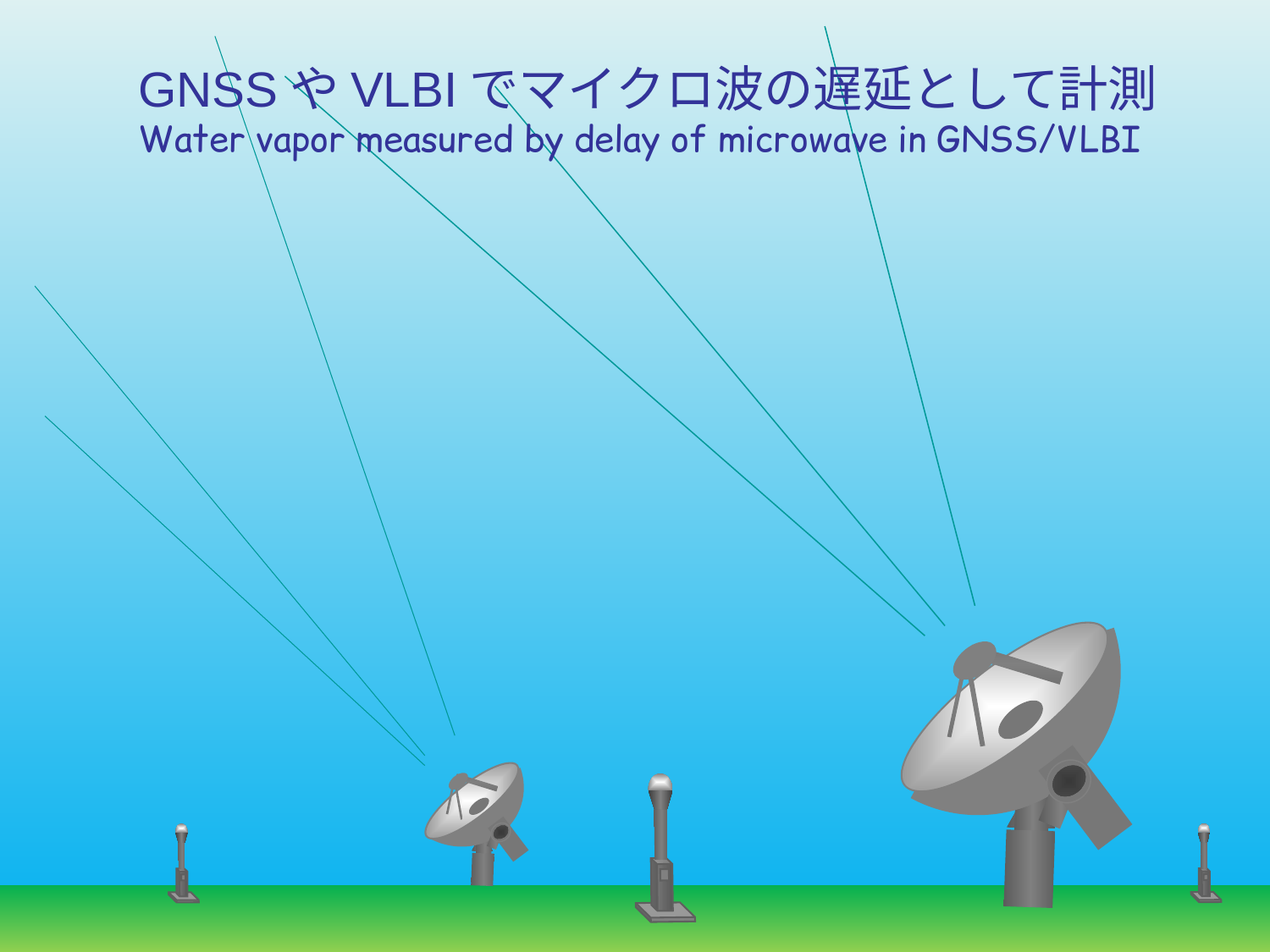

GNSSやVLBIでマイクロ波の遅延として計測
Water vapor measured by delay of microwave in GNSS/VLBI